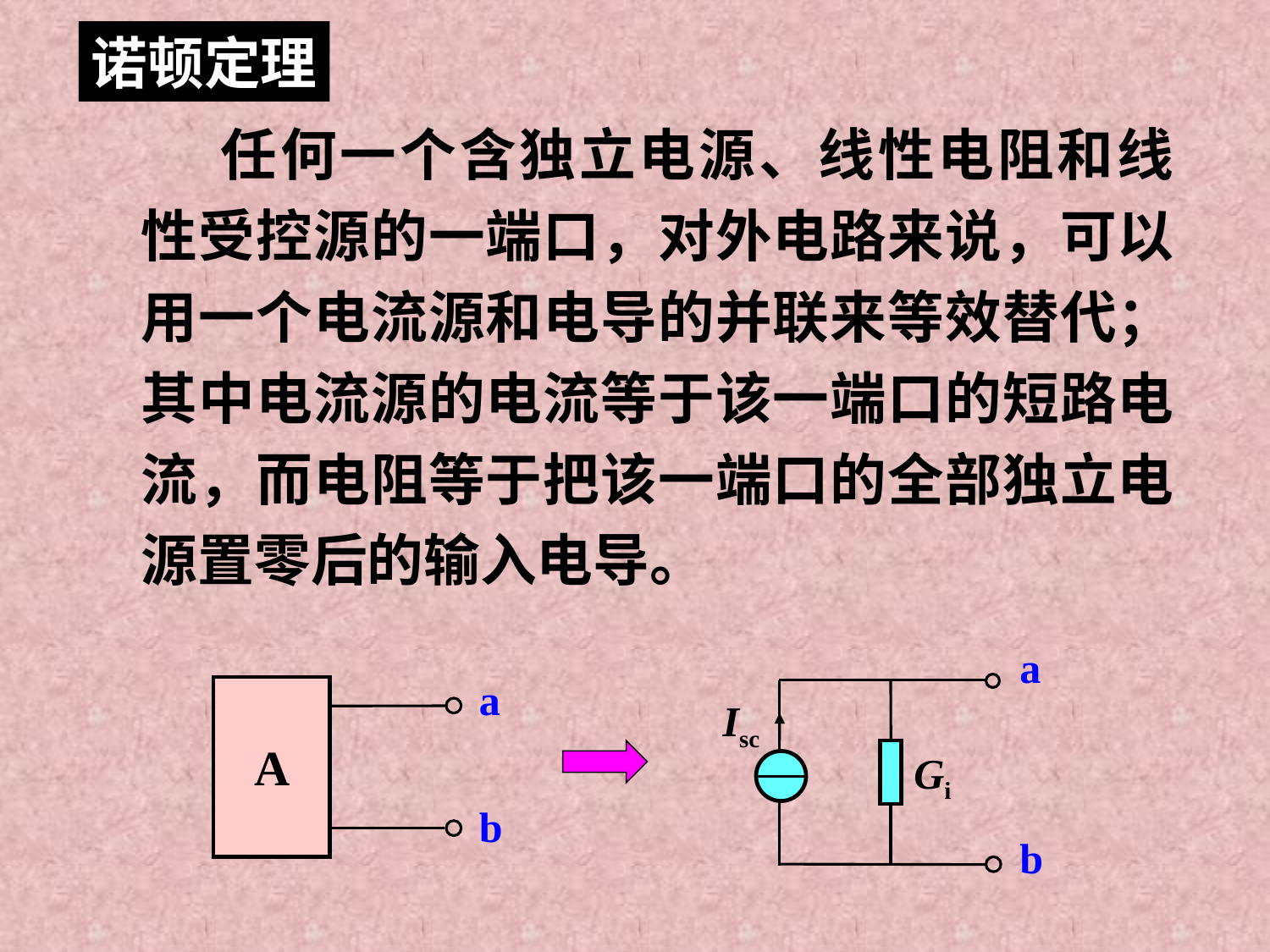

诺顿定理
任何一个含独立电源、线性电阻和线性受控源的一端口，对外电路来说，可以用一个电流源和电导的并联来等效替代；其中电流源的电流等于该一端口的短路电流，而电阻等于把该一端口的全部独立电源置零后的输入电导。
a

Isc

Gi

b

a

A
b